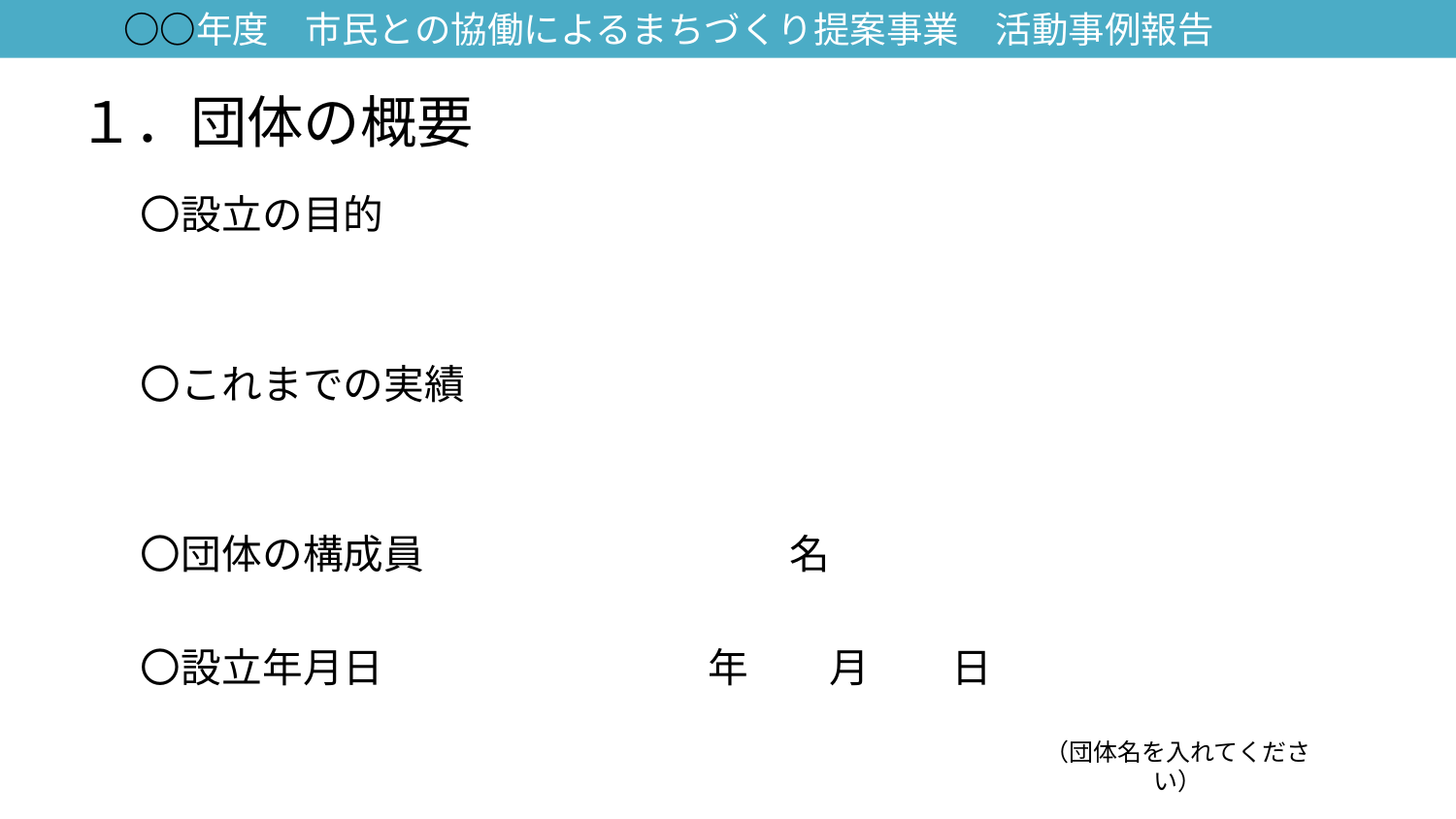

○○年度　市民との協働によるまちづくり提案事業　活動事例報告
# １．団体の概要
〇設立の目的

〇これまでの実績

〇団体の構成員　　　　　　　　　名

〇設立年月日　　　　　　　　年　　月　　日
（団体名を入れてください）